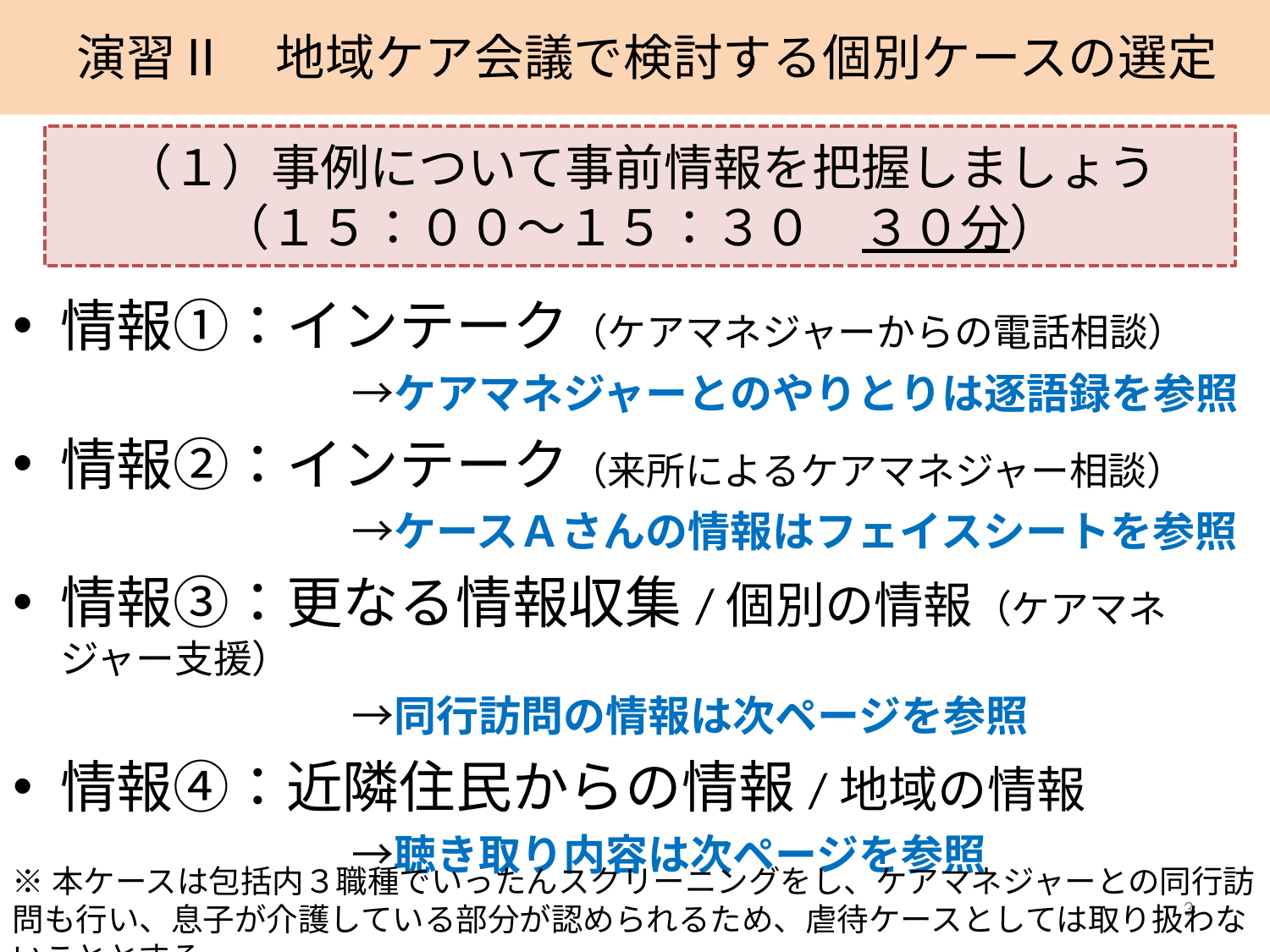

# 演習Ⅱ　地域ケア会議で検討する個別ケースの選定
（１）事例について事前情報を把握しましょう
（１５：００～１５：３０　３０分）
情報①：インテーク（ケアマネジャーからの電話相談）
　　　　　　　　→ケアマネジャーとのやりとりは逐語録を参照
情報②：インテーク（来所によるケアマネジャー相談）
　　　　　　　　→ケースＡさんの情報はフェイスシートを参照
情報③：更なる情報収集/個別の情報（ケアマネジャー支援）
　　　　　　　　→同行訪問の情報は次ページを参照
情報④：近隣住民からの情報/地域の情報
　　　　　　　　→聴き取り内容は次ページを参照

※本ケースは包括内３職種でいったんスクリーニングをし、ケアマネジャーとの同行訪問も行い、息子が介護している部分が認められるため、虐待ケースとしては取り扱わないこととする
3